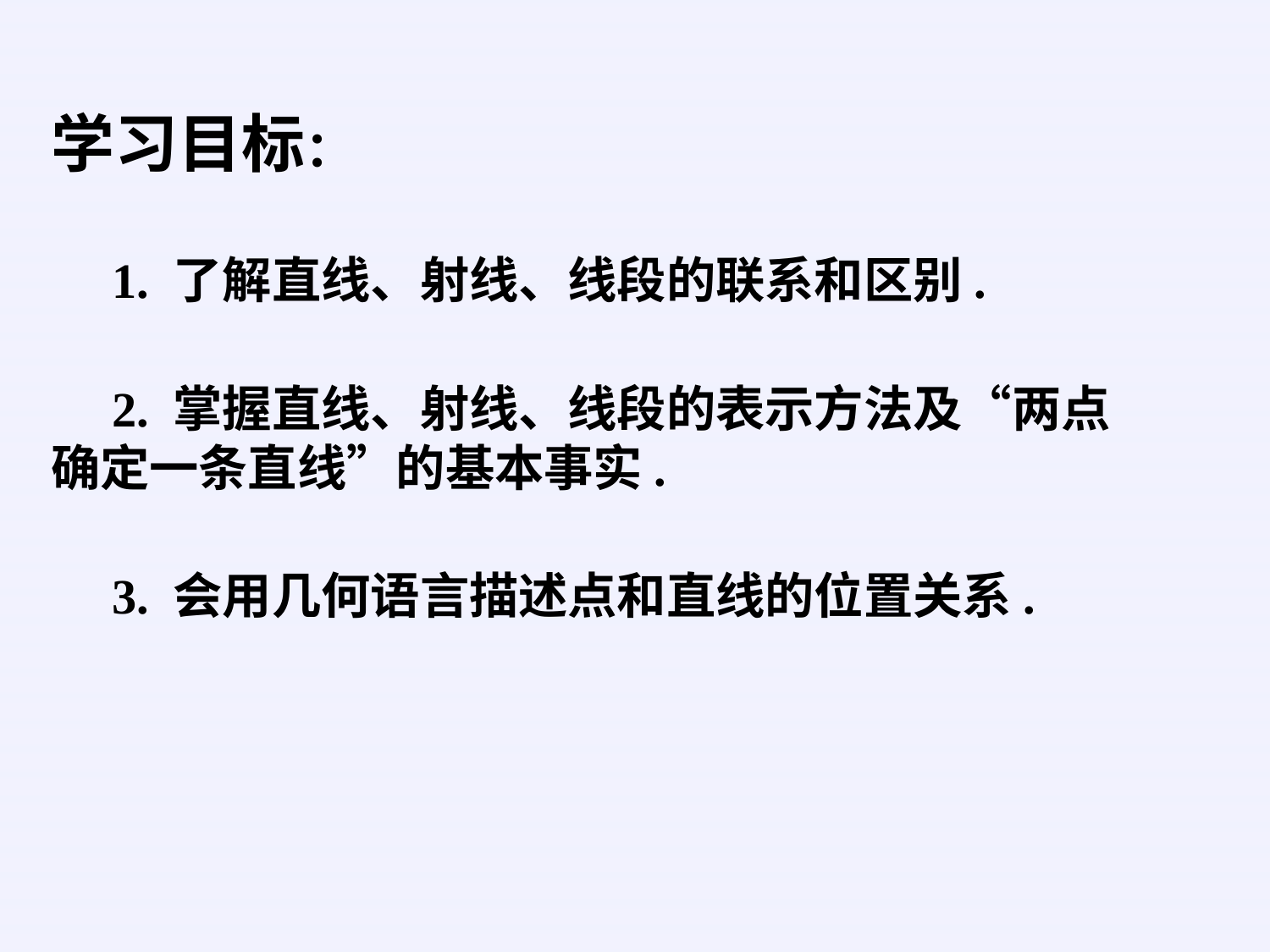

学习目标：

     1. 了解直线、射线、线段的联系和区别.

     2. 掌握直线、射线、线段的表示方法及“两点确定一条直线”的基本事实.

     3. 会用几何语言描述点和直线的位置关系.